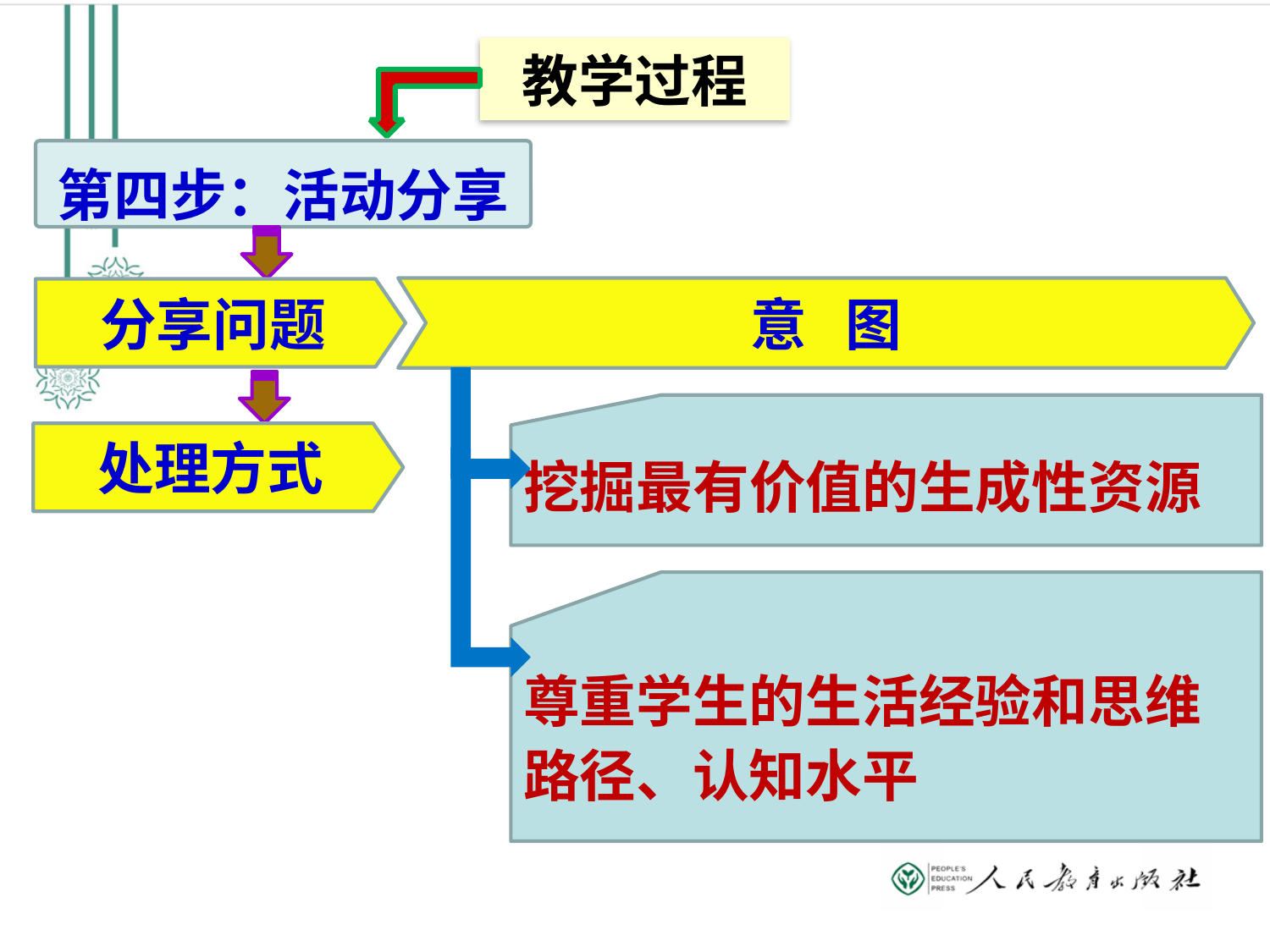

教学过程

第四步：活动分享

意   图
分享问题

挖掘最有价值的生成性资源
处理方式

尊重学生的生活经验和思维路径、认知水平